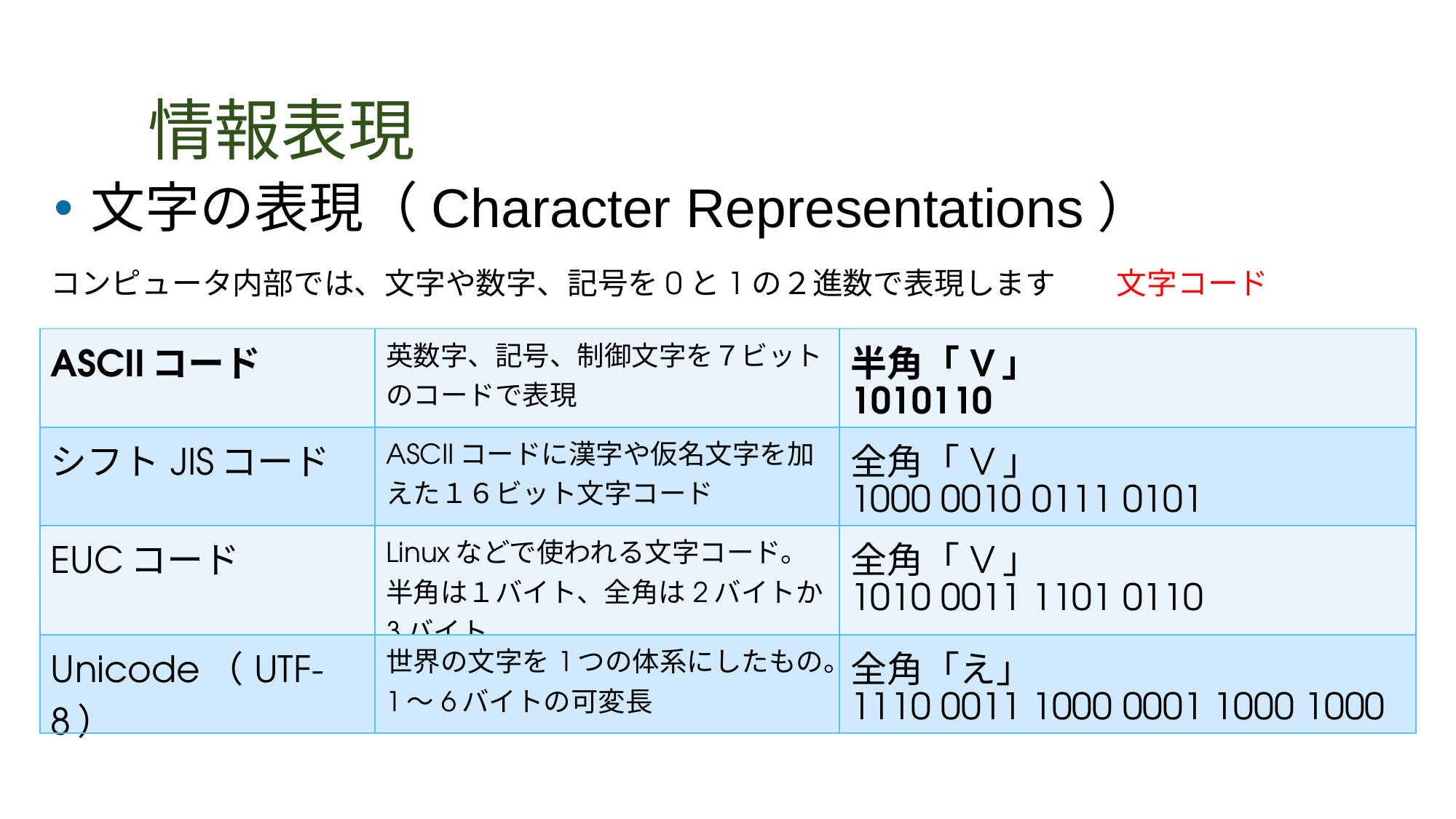

# 情報表現
文字の表現（Character Representations）

コンピュータ内部では、文字や数字、記号を0と1の２進数で表現します　　文字コード
| ASCIIコード | 英数字、記号、制御文字を７ビットのコードで表現 | 半角「V」 1010110 |
| --- | --- | --- |
| シフトJISコード | ASCIIコードに漢字や仮名文字を加えた１６ビット文字コード | 全角「V」 1000 0010 0111 0101 |
| EUCコード | Linuxなどで使われる文字コード。半角は１バイト、全角は2バイトか3バイト | 全角「V」 1010 0011 1101 0110 |
| Unicode（UTF-8） | 世界の文字を1つの体系にしたもの。1～6バイトの可変長 | 全角「え」 1110 0011 1000 0001 1000 1000 |